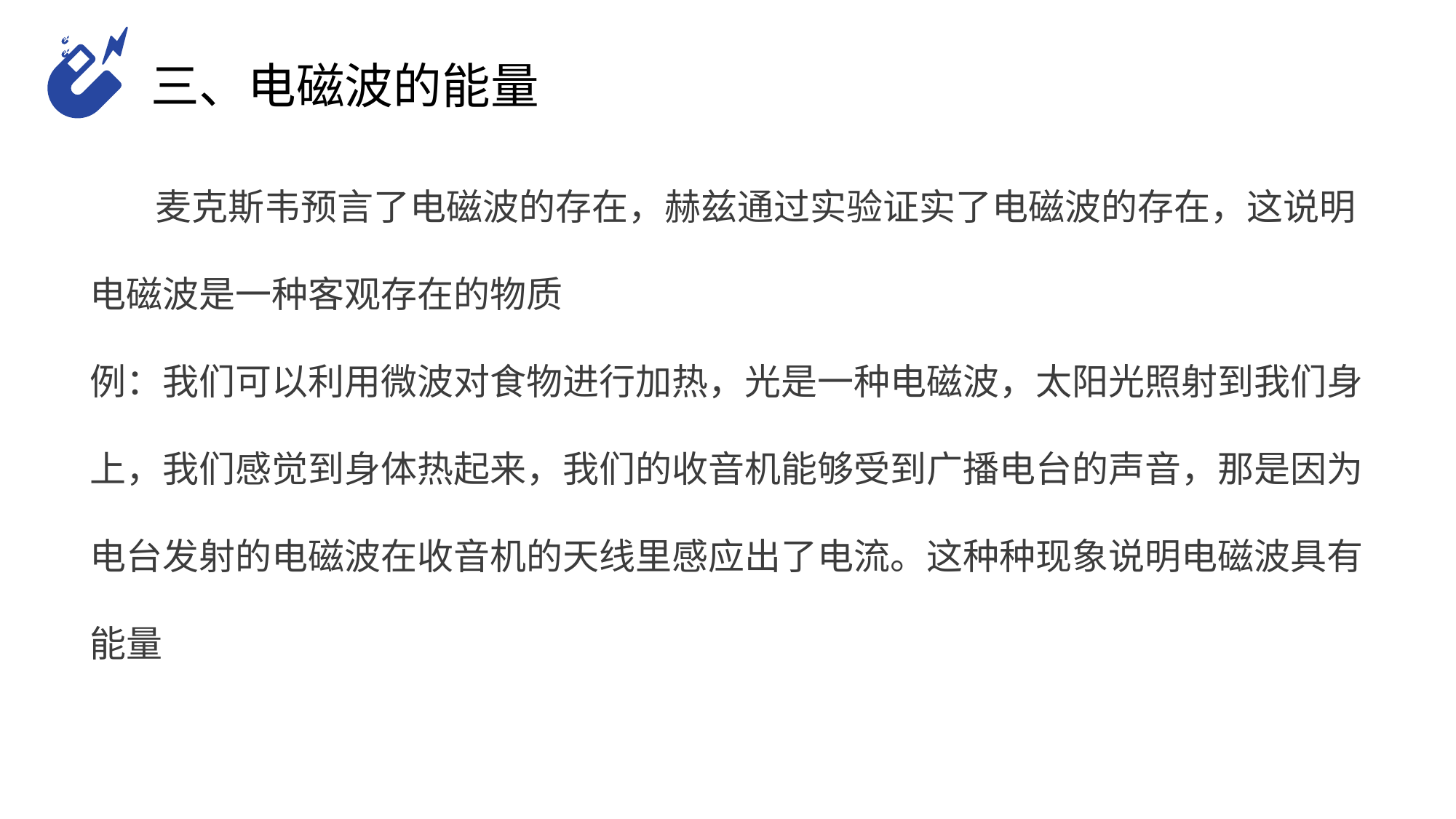

三、电磁波的能量
       麦克斯韦预言了电磁波的存在，赫兹通过实验证实了电磁波的存在，这说明电磁波是一种客观存在的物质
例：我们可以利用微波对食物进行加热，光是一种电磁波，太阳光照射到我们身上，我们感觉到身体热起来，我们的收音机能够受到广播电台的声音，那是因为电台发射的电磁波在收音机的天线里感应出了电流。这种种现象说明电磁波具有能量